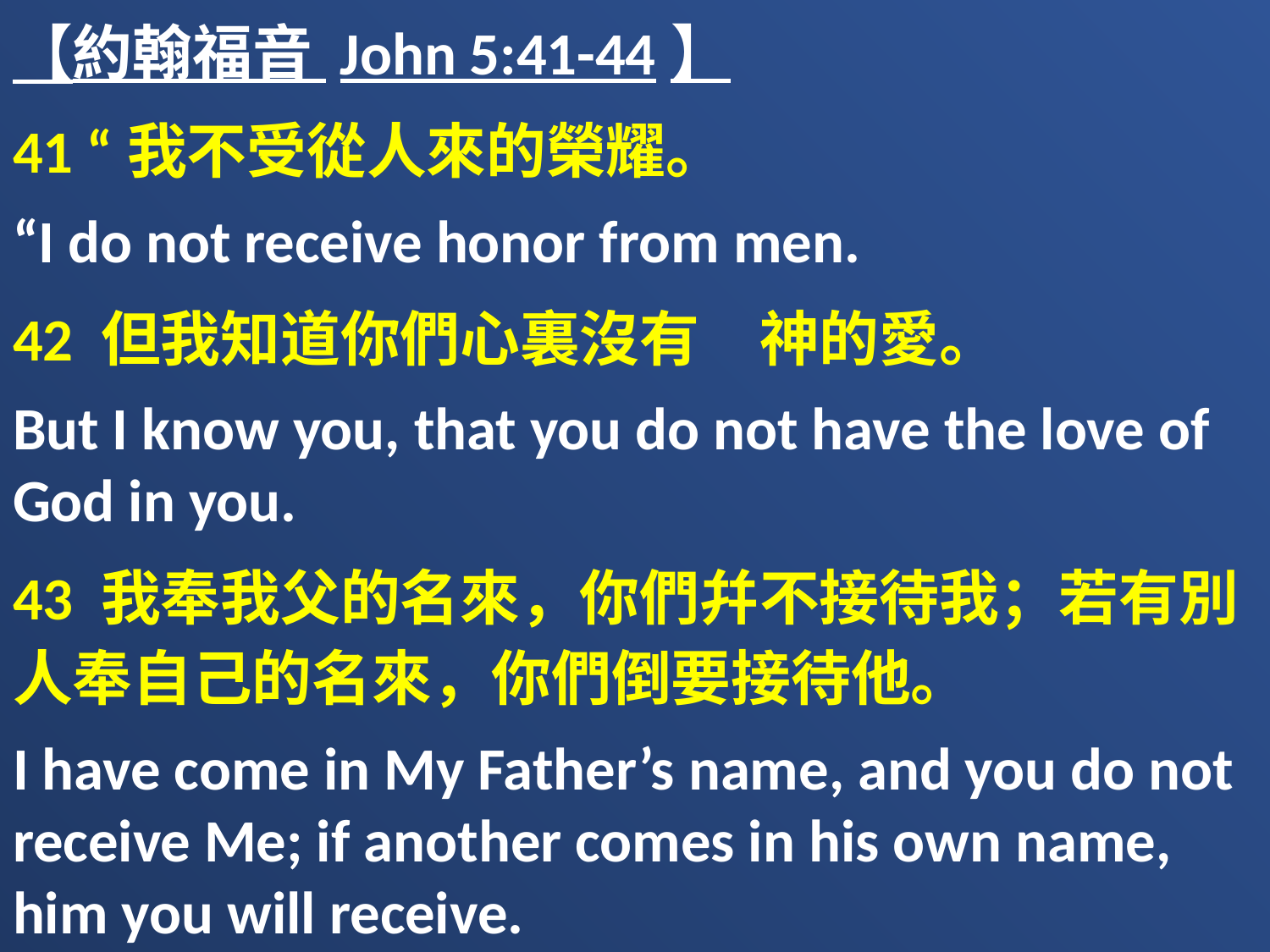

【約翰福音 John 5:41-44】
41 “我不受從人來的榮耀。
“I do not receive honor from men.
42 但我知道你們心裏沒有　神的愛。
But I know you, that you do not have the love of God in you.
43 我奉我父的名來，你們幷不接待我；若有別人奉自己的名來，你們倒要接待他。
I have come in My Father’s name, and you do not receive Me; if another comes in his own name, him you will receive.